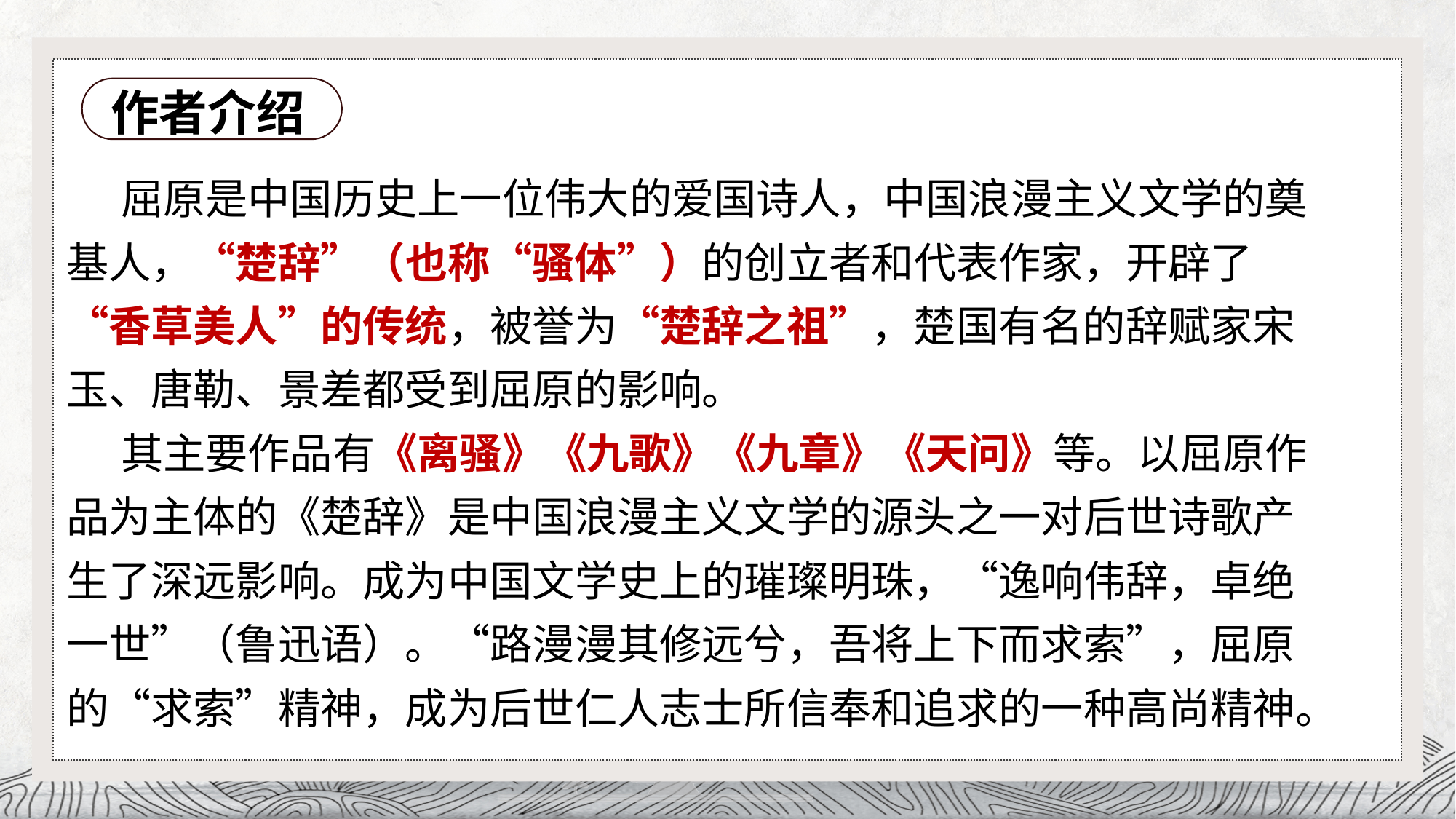

# 作者介绍
屈原是中国历史上一位伟大的爱国诗人，中国浪漫主义文学的奠基人，“楚辞”（也称“骚体”）的创立者和代表作家，开辟了“香草美人”的传统，被誉为“楚辞之祖”，楚国有名的辞赋家宋玉、唐勒、景差都受到屈原的影响。
其主要作品有《离骚》《九歌》《九章》《天问》等。以屈原作品为主体的《楚辞》是中国浪漫主义文学的源头之一对后世诗歌产生了深远影响。成为中国文学史上的璀璨明珠，“逸响伟辞，卓绝一世”（鲁迅语）。“路漫漫其修远兮，吾将上下而求索”，屈原的“求索”精神，成为后世仁人志士所信奉和追求的一种高尚精神。